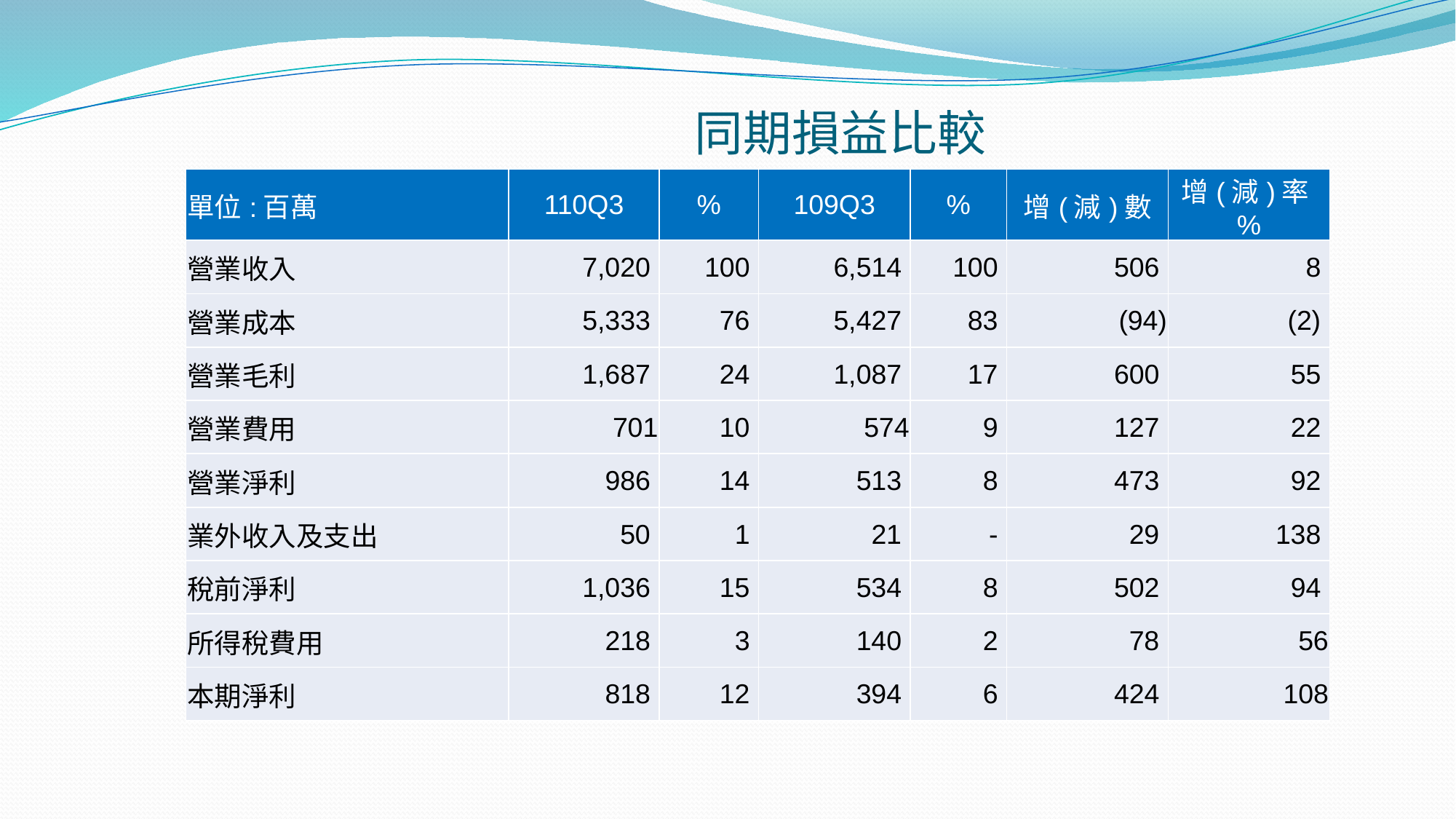

# 同期損益比較
| 單位:百萬 | 110Q3 | % | 109Q3 | % | 增(減)數 | 增(減)率% |
| --- | --- | --- | --- | --- | --- | --- |
| 營業收入 | 7,020 | 100 | 6,514 | 100 | 506 | 8 |
| 營業成本 | 5,333 | 76 | 5,427 | 83 | (94) | (2) |
| 營業毛利 | 1,687 | 24 | 1,087 | 17 | 600 | 55 |
| 營業費用 | 701 | 10 | 574 | 9 | 127 | 22 |
| 營業淨利 | 986 | 14 | 513 | 8 | 473 | 92 |
| 業外收入及支出 | 50 | 1 | 21 | - | 29 | 138 |
| 稅前淨利 | 1,036 | 15 | 534 | 8 | 502 | 94 |
| 所得稅費用 | 218 | 3 | 140 | 2 | 78 | 56 |
| 本期淨利 | 818 | 12 | 394 | 6 | 424 | 108 |